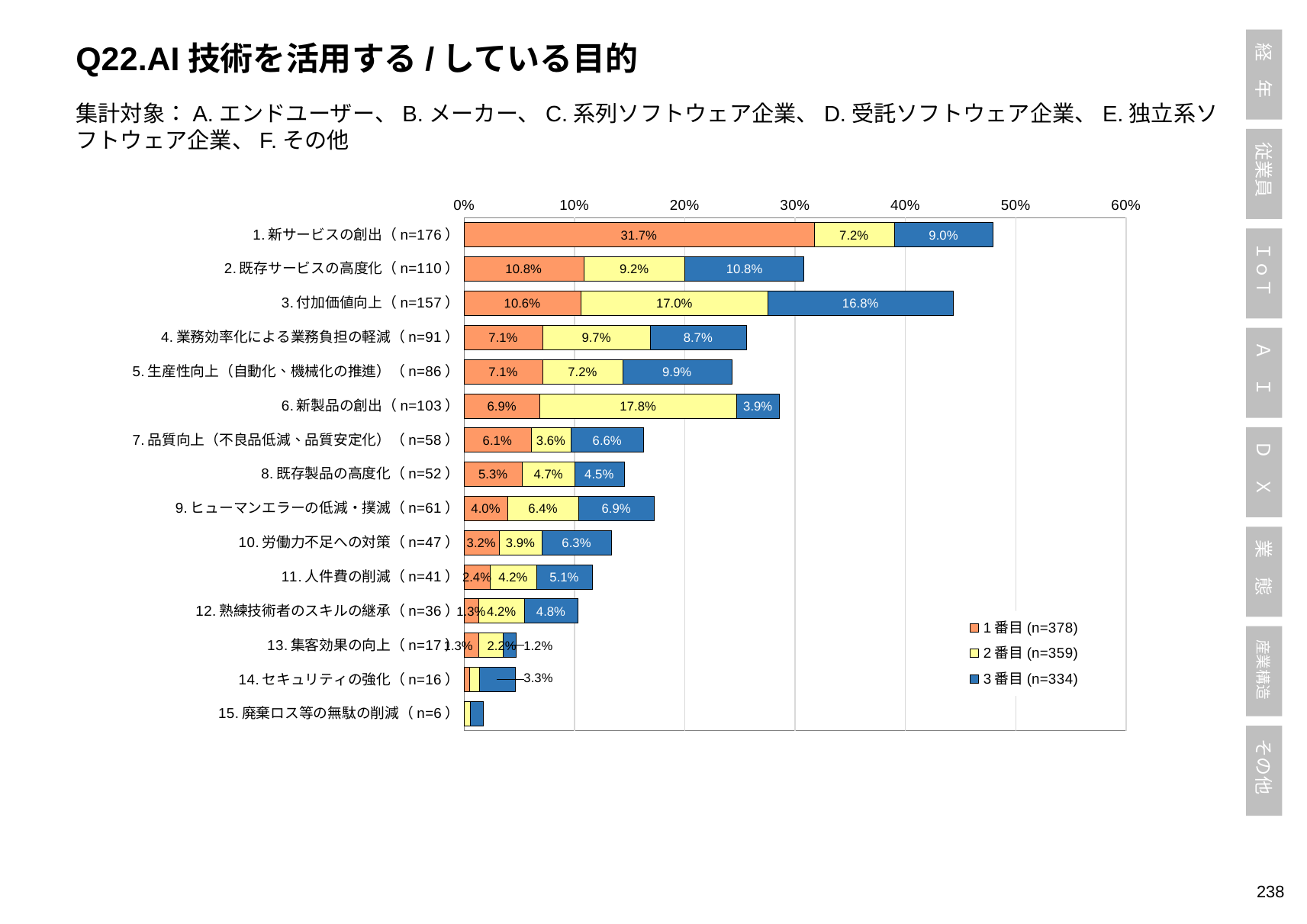

Q22.AI技術を活用する/している目的
集計対象：A.エンドユーザー、B.メーカー、C.系列ソフトウェア企業、D.受託ソフトウェア企業、E.独立系ソフトウェア企業、F.その他

### Chart

| Category | 1番目(n=378) | 2番目(n=359) | 3番目(n=334) |
|---|---|---|---|
| 1.新サービスの創出（n=176） | 0.31746031746031744 | 0.07242339832869081 | 0.08982035928143713 |
| 2.既存サービスの高度化（n=110） | 0.10846560846560846 | 0.09192200557103064 | 0.10778443113772455 |
| 3.付加価値向上（n=157） | 0.10582010582010581 | 0.16991643454038996 | 0.16766467065868262 |
| 4.業務効率化による業務負担の軽減（n=91） | 0.07142857142857142 | 0.09749303621169916 | 0.08682634730538923 |
| 5.生産性向上（自動化、機械化の推進）（n=86） | 0.07142857142857142 | 0.07242339832869081 | 0.09880239520958084 |
| 6.新製品の創出（n=103） | 0.06878306878306878 | 0.17827298050139276 | 0.038922155688622756 |
| 7.品質向上（不良品低減、品質安定化）（n=58） | 0.06084656084656084 | 0.036211699164345405 | 0.0658682634730539 |
| 8.既存製品の高度化（n=52） | 0.05291005291005291 | 0.04735376044568245 | 0.04491017964071856 |
| 9.ヒューマンエラーの低減・撲滅（n=61） | 0.03968253968253968 | 0.06406685236768803 | 0.0688622754491018 |
| 10.労働力不足への対策（n=47） | 0.031746031746031744 | 0.03899721448467967 | 0.06287425149700598 |
| 11.人件費の削減（n=41） | 0.023809523809523808 | 0.04178272980501393 | 0.05089820359281437 |
| 12.熟練技術者のスキルの継承（n=36） | 0.013227513227513227 | 0.04178272980501393 | 0.04790419161676647 |
| 13.集客効果の向上（n=17） | 0.013227513227513227 | 0.022284122562674095 | 0.011976047904191617 |
| 14.セキュリティの強化（n=16） | 0.005291005291005291 | 0.008356545961002786 | 0.03293413173652695 |
| 15.廃棄ロス等の無駄の削減（n=6） | 0.0 | 0.005571030640668524 | 0.011976047904191617 |
238